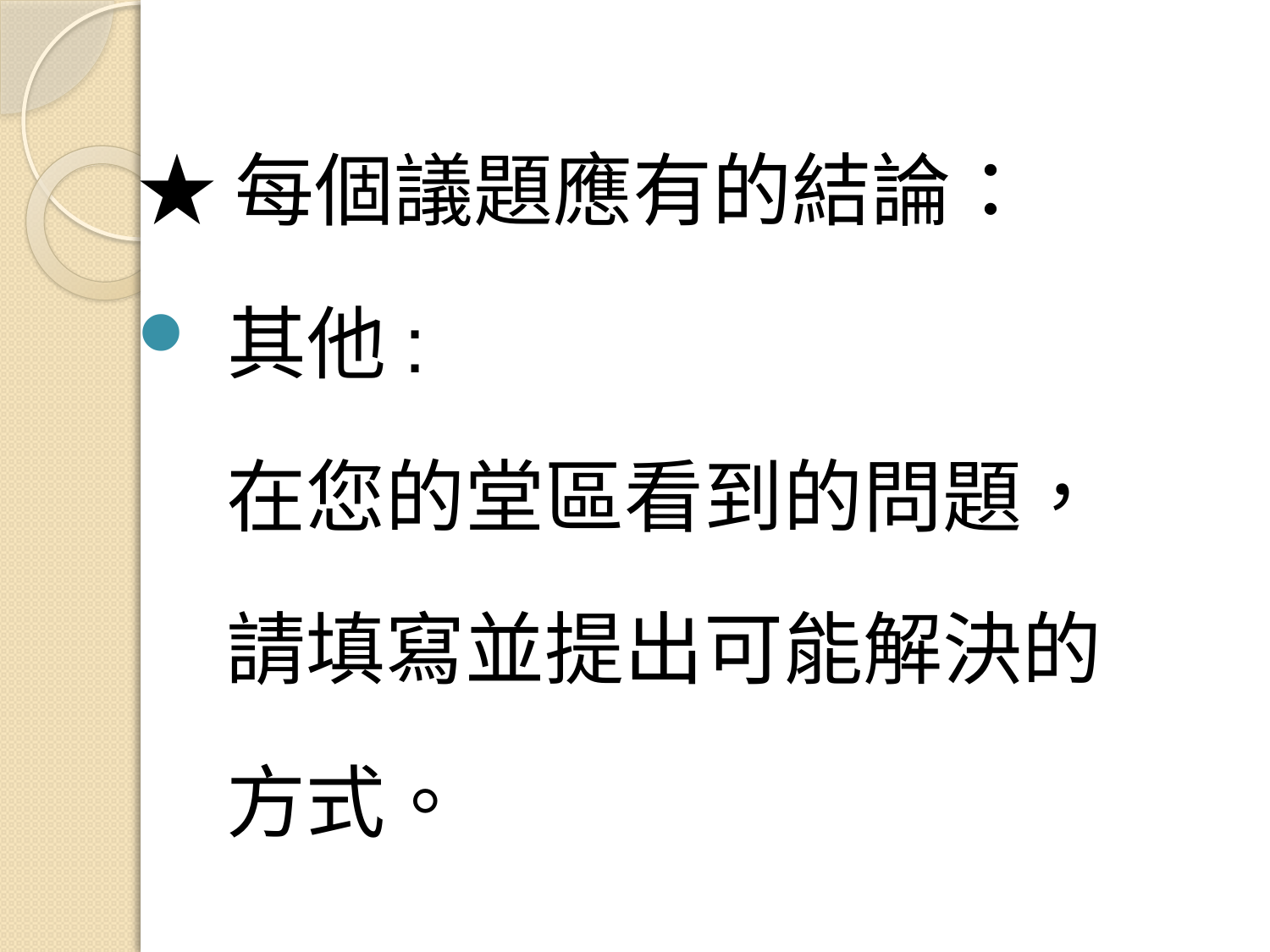

★每個議題應有的結論：
其他:
    在您的堂區看到的問題，
    請填寫並提出可能解決的
    方式。